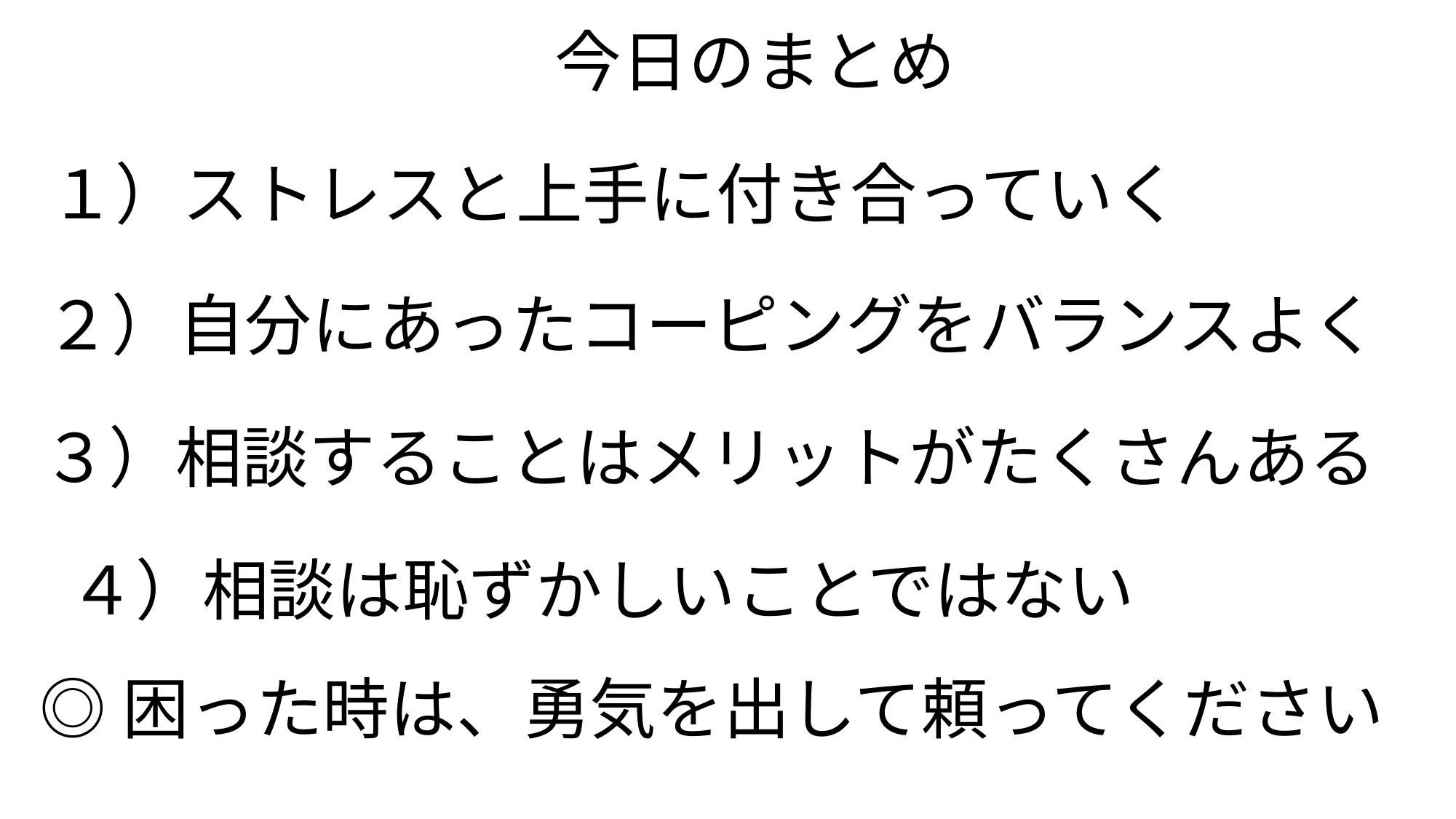

今日のまとめ
１）ストレスと上手に付き合っていく
２）自分にあったコーピングをバランスよく
３）相談することはメリットがたくさんある
４）相談は恥ずかしいことではない
◎困った時は、勇気を出して頼ってください